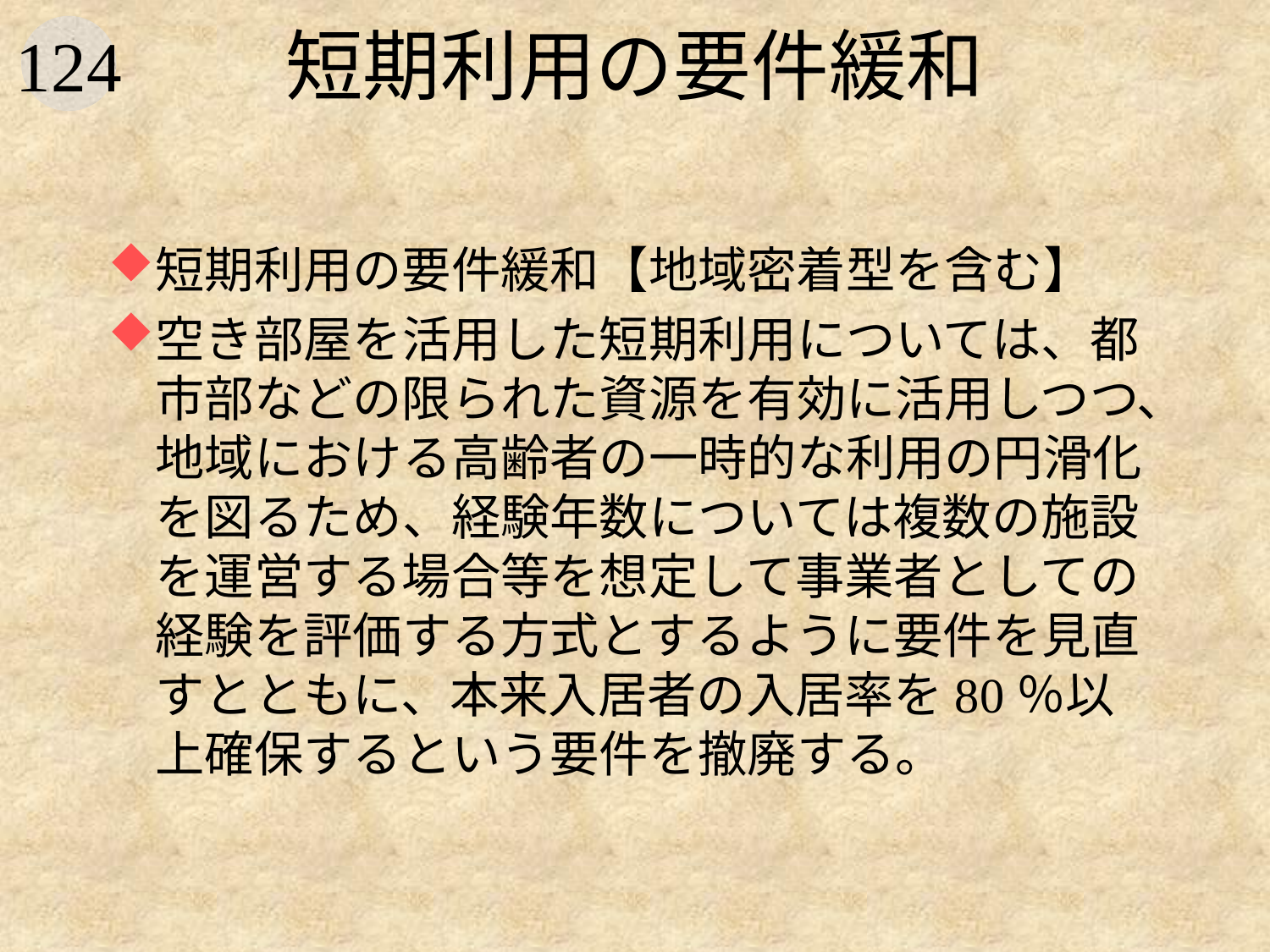

# 短期利用の要件緩和
短期利用の要件緩和【地域密着型を含む】
空き部屋を活用した短期利用については、都市部などの限られた資源を有効に活用しつつ、地域における高齢者の一時的な利用の円滑化を図るため、経験年数については複数の施設を運営する場合等を想定して事業者としての経験を評価する方式とするように要件を見直すとともに、本来入居者の入居率を80％以上確保するという要件を撤廃する。